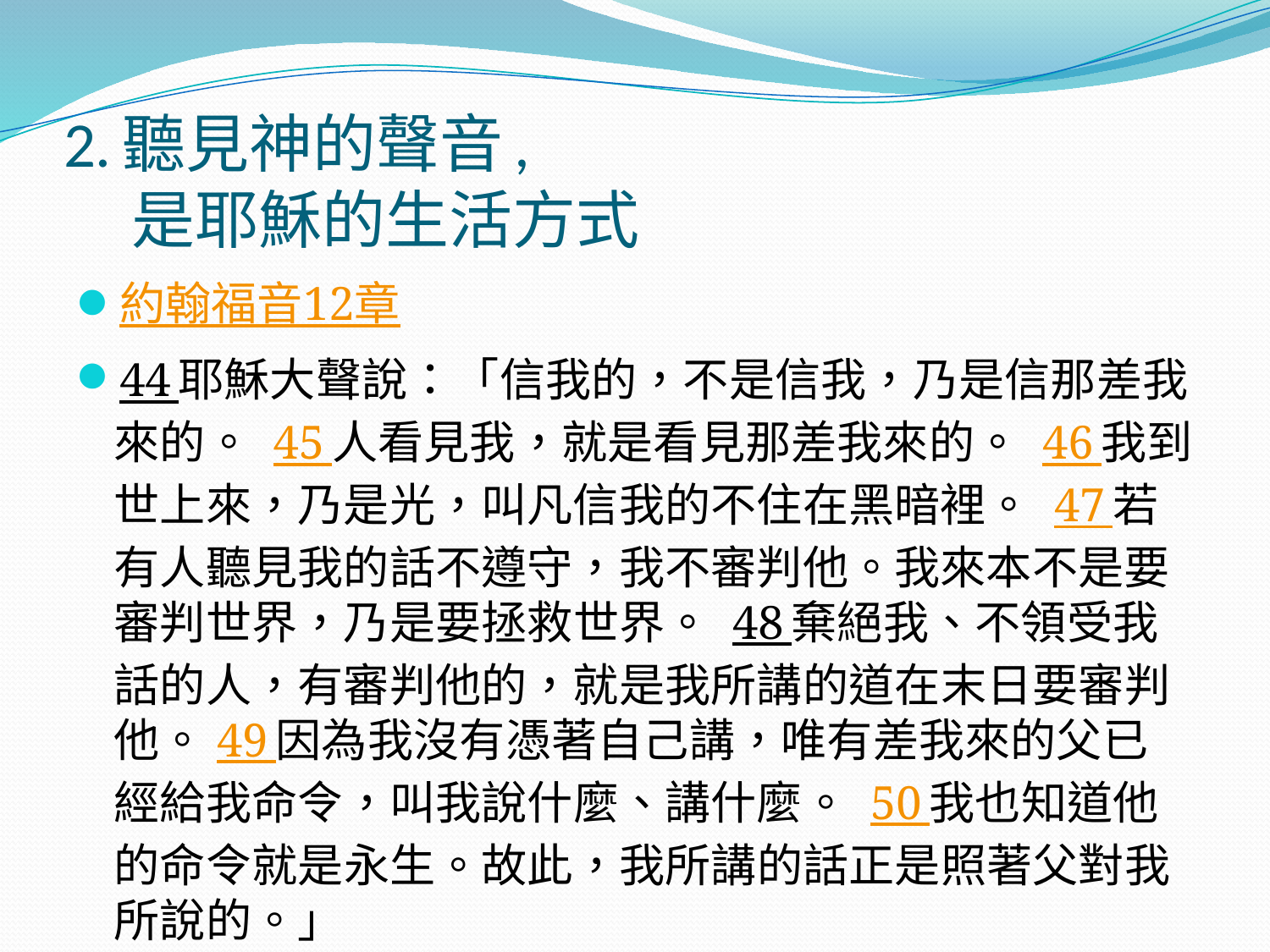

# 2.聽見神的聲音, 是耶穌的生活方式
約翰福音12章
44 耶穌大聲說：「信我的，不是信我，乃是信那差我來的。 45 人看見我，就是看見那差我來的。 46 我到世上來，乃是光，叫凡信我的不住在黑暗裡。 47 若有人聽見我的話不遵守，我不審判他。我來本不是要審判世界，乃是要拯救世界。 48 棄絕我、不領受我話的人，有審判他的，就是我所講的道在末日要審判他。49 因為我沒有憑著自己講，唯有差我來的父已經給我命令，叫我說什麼、講什麼。 50 我也知道他的命令就是永生。故此，我所講的話正是照著父對我所說的。」